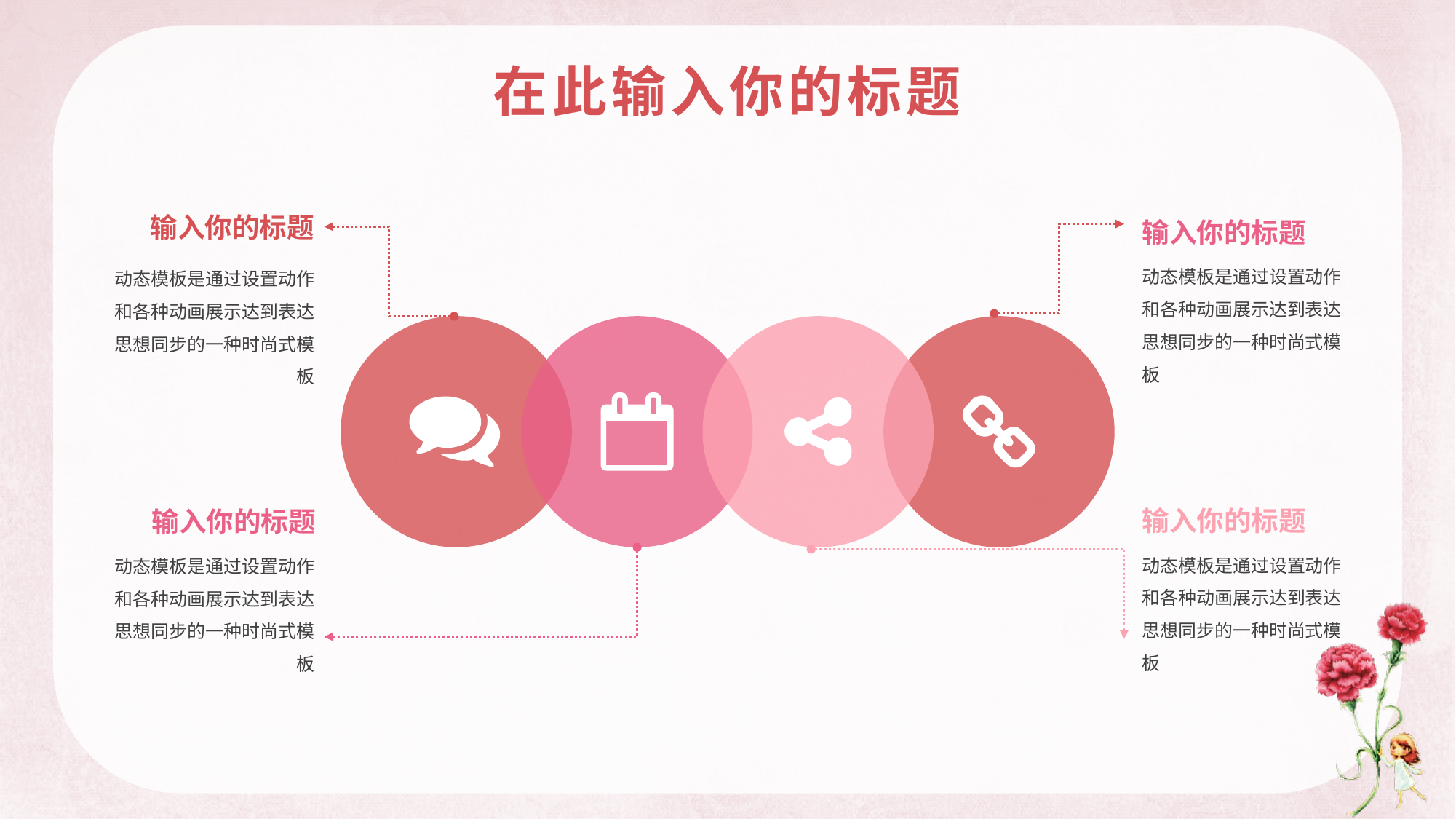

在此输入你的标题
输入你的标题
动态模板是通过设置动作和各种动画展示达到表达思想同步的一种时尚式模板
输入你的标题
动态模板是通过设置动作和各种动画展示达到表达思想同步的一种时尚式模板

输入你的标题
动态模板是通过设置动作和各种动画展示达到表达思想同步的一种时尚式模板
输入你的标题
动态模板是通过设置动作和各种动画展示达到表达思想同步的一种时尚式模板
13